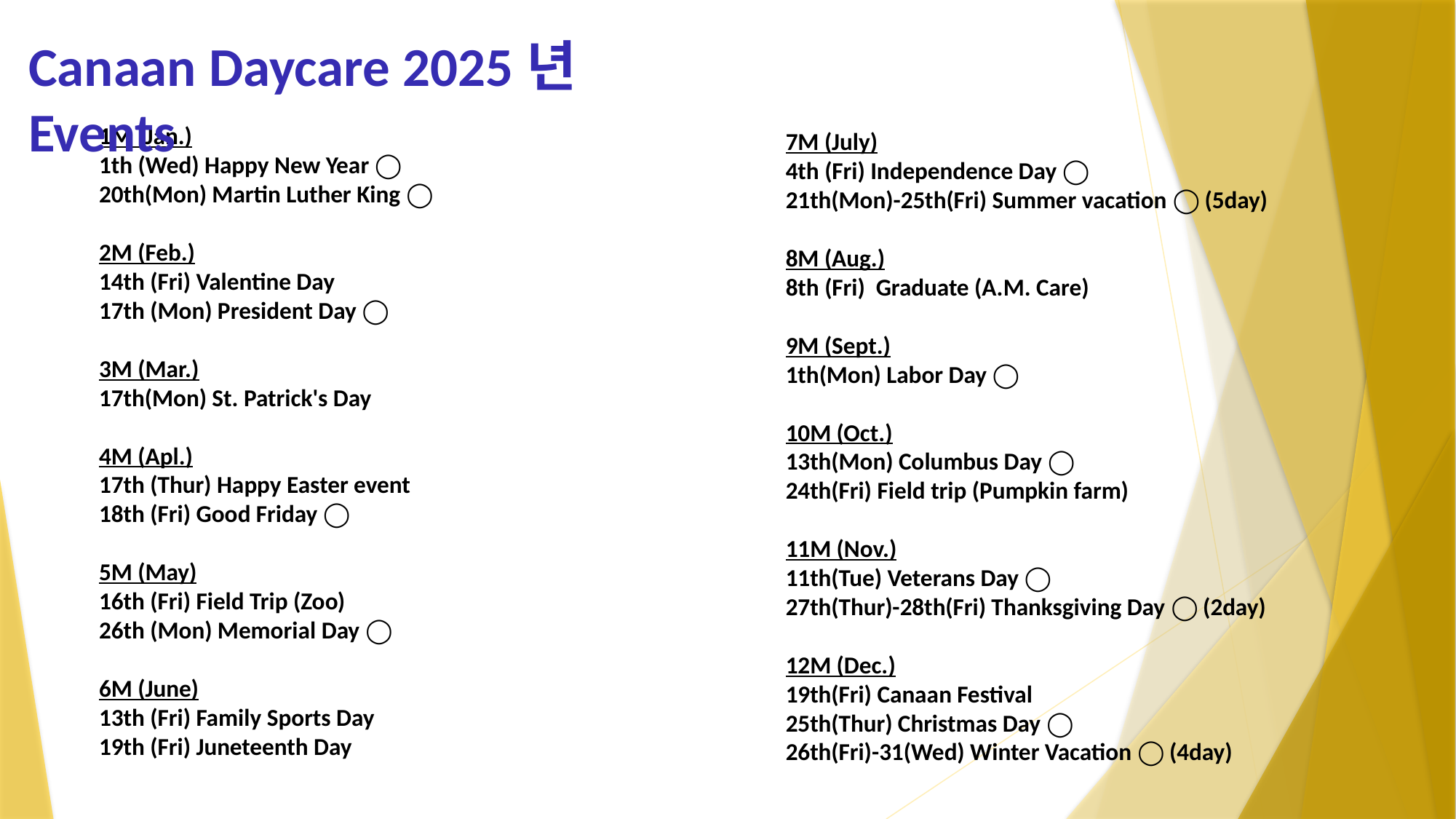

Canaan Daycare 2025년 Events

7M (July)
4th (Fri) Independence Day ◯
21th(Mon)-25th(Fri) Summer vacation ◯ (5day)

8M (Aug.)
8th (Fri)  Graduate (A.M. Care)

9M (Sept.)
1th(Mon) Labor Day ◯

10M (Oct.)
13th(Mon) Columbus Day ◯
24th(Fri) Field trip (Pumpkin farm)

11M (Nov.)
11th(Tue) Veterans Day ◯
27th(Thur)-28th(Fri) Thanksgiving Day ◯ (2day)

12M (Dec.)
19th(Fri) Canaan Festival
25th(Thur) Christmas Day ◯
26th(Fri)-31(Wed) Winter Vacation ◯ (4day)
1M (Jan.)
1th (Wed) Happy New Year ◯
20th(Mon) Martin Luther King ◯

2M (Feb.)
14th (Fri) Valentine Day
17th (Mon) President Day ◯

3M (Mar.)
17th(Mon) St. Patrick's Day

4M (Apl.)
17th (Thur) Happy Easter event
18th (Fri) Good Friday ◯

5M (May)
16th (Fri) Field Trip (Zoo)
26th (Mon) Memorial Day ◯

6M (June)
13th (Fri) Family Sports Day
19th (Fri) Juneteenth Day